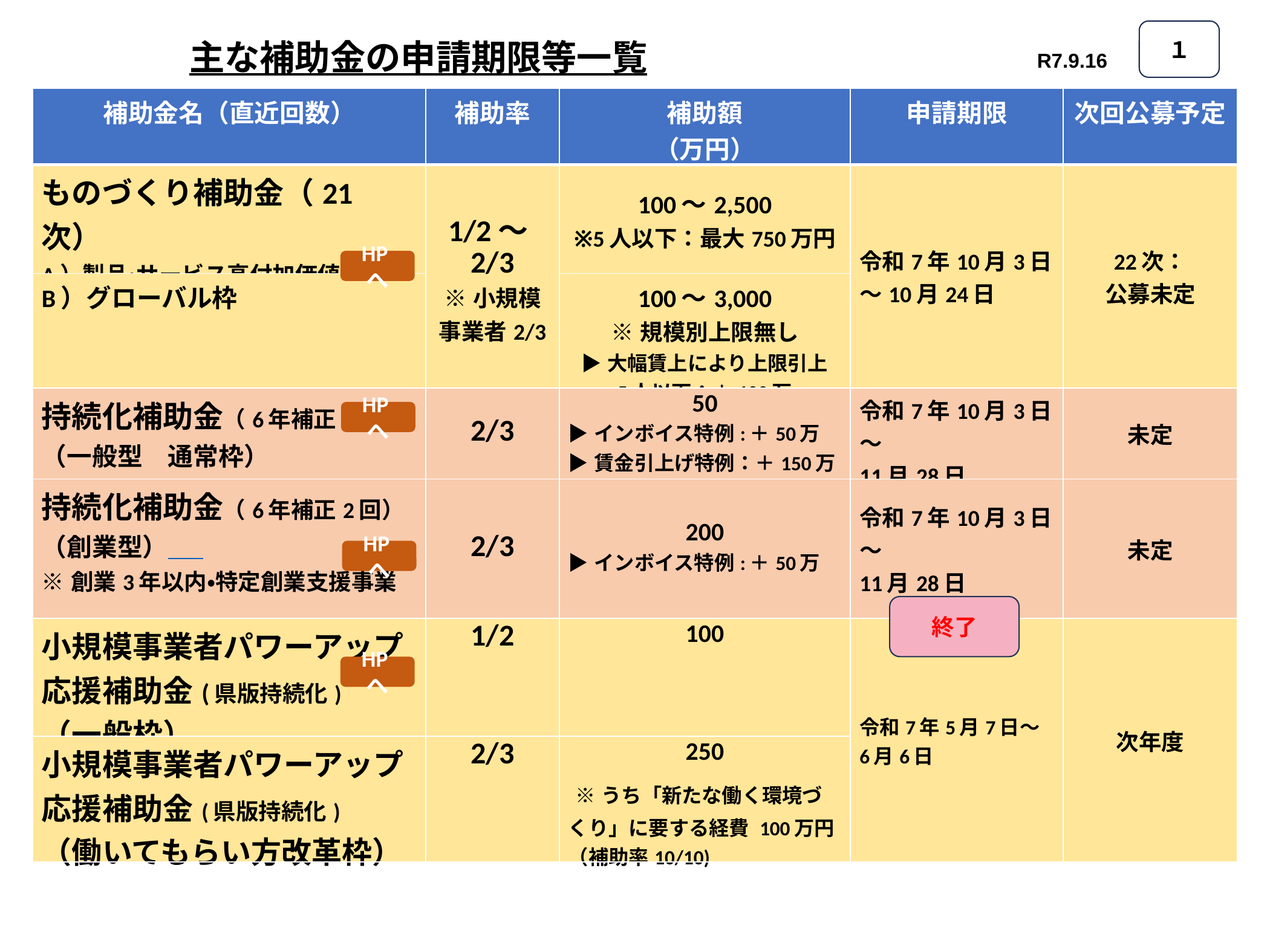

１
主な補助金の申請期限等一覧
R7.9.16
| 補助金名（直近回数） | 補助率 | 補助額 （万円） | 申請期限 | 次回公募予定 |
| --- | --- | --- | --- | --- |
| ものづくり補助金（21次） A）製品・サービス高付加価値化枠 | 1/2～2/3 ※小規模事業者2/3 | 100～2,500 ※5人以下：最大750万円 | 令和7年10月3日 ～10月24日 | 22次： 公募未定 |
| B）グローバル枠 |  | 100～3,000 ※規模別上限無し ▶大幅賃上により上限引上 5人以下：＋100万 |  |  |
| 持続化補助金（6年補正18回） （一般型　通常枠） | 2/3 | 50 ▶インボイス特例:＋50万 ▶賃金引上げ特例：＋150万 | 令和7年10月3日～ 11月28日 | 未定 |
| 持続化補助金（6年補正2回） （創業型）　　 ※創業3年以内・特定創業支援事業 | 2/3 | 200 ▶インボイス特例:＋50万 | 令和7年10月3日～ 11月28日 | 未定 |
| 小規模事業者パワーアップ応援補助金(県版持続化) （一般枠） | 1/2 | 100 | 令和7年5月7日～ 6月6日 | 次年度 |
| 小規模事業者パワーアップ応援補助金(県版持続化) （働いてもらい方改革枠） | 2/3 | 250 ※うち「新たな働く環境づくり」に要する経費 100万円 （補助率10/10) |  |  |
HPへ
HPへ
HPへ
終了
HPへ